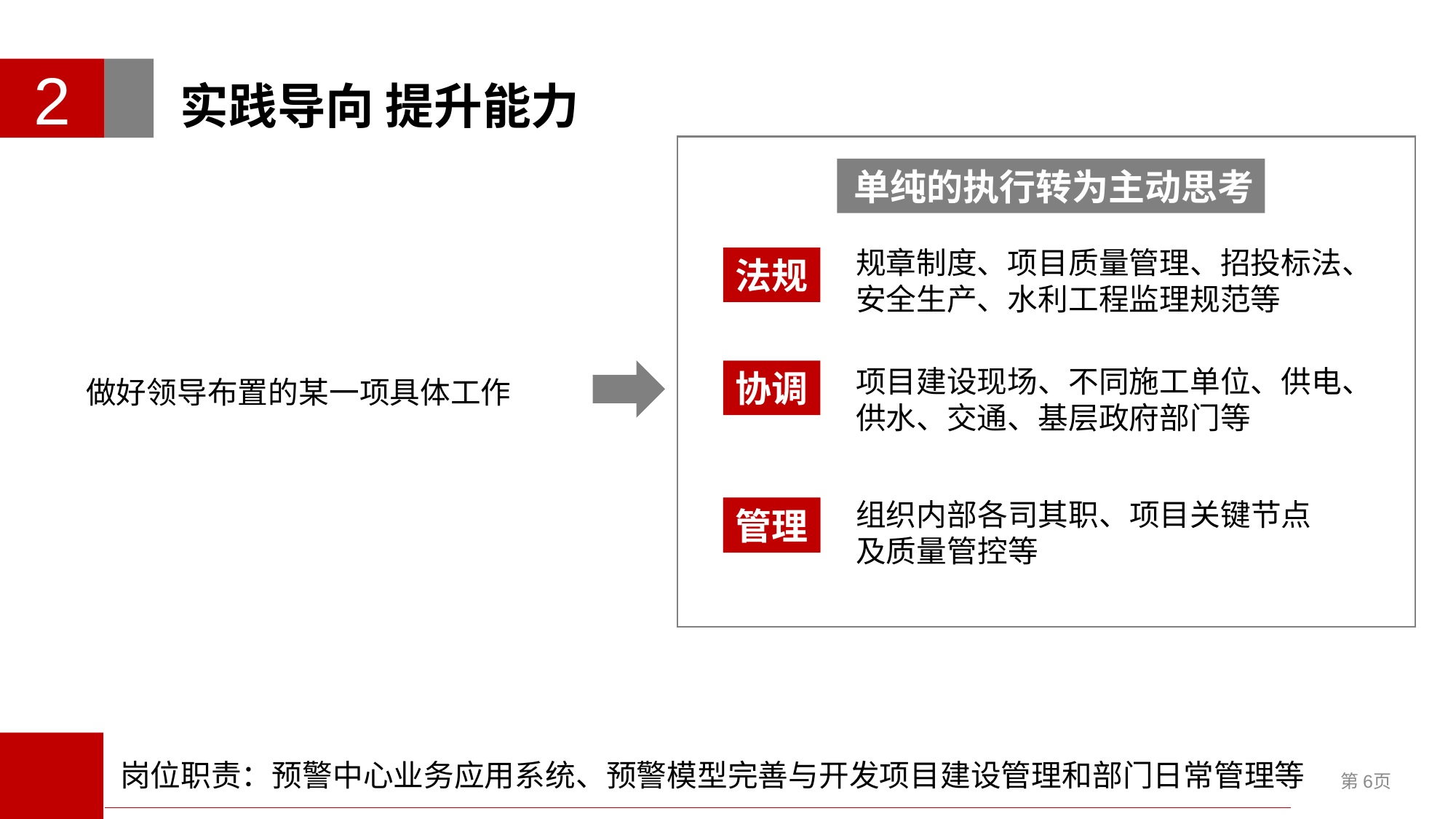

2
实践导向 提升能力

单纯的执行转为主动思考
规章制度、项目质量管理、招投标法、安全生产、水利工程监理规范等
法规
项目建设现场、不同施工单位、供电、供水、交通、基层政府部门等
协调

做好领导布置的某一项具体工作
组织内部各司其职、项目关键节点及质量管控等

管理

岗位职责：预警中心业务应用系统、预警模型完善与开发项目建设管理和部门日常管理等
第6页